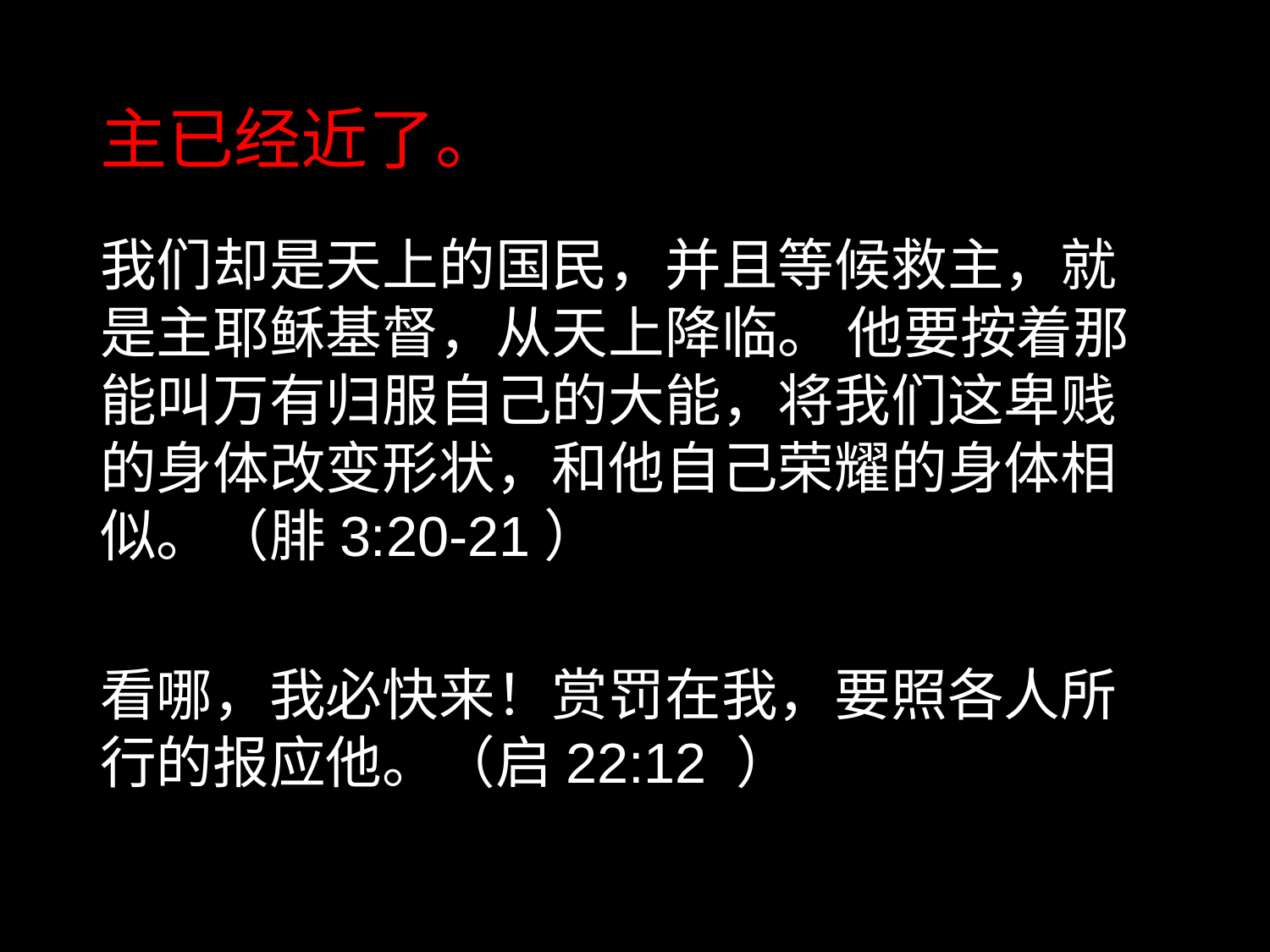

# 主已经近了。
我们却是天上的国民，并且等候救主，就是主耶稣基督，从天上降临。 他要按着那能叫万有归服自己的大能，将我们这卑贱的身体改变形状，和他自己荣耀的身体相似。（腓3:20-21）

看哪，我必快来！赏罚在我，要照各人所行的报应他。（启22:12 ）